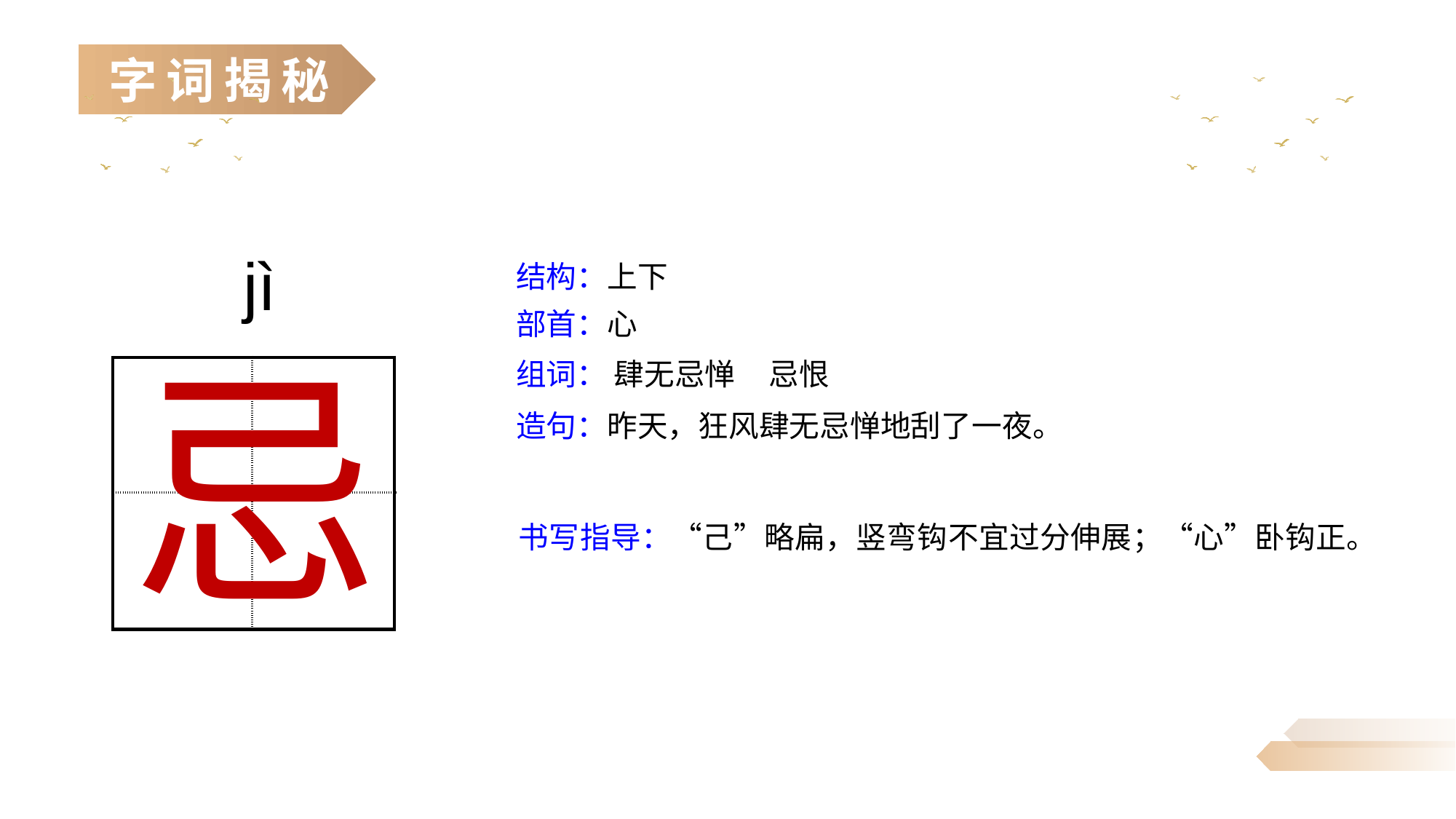

jì
结构：上下
部首：心
忌
组词： 肆无忌惮     忌恨
|  |  |
| --- | --- |
|  |  |
造句：昨天，狂风肆无忌惮地刮了一夜。

书写指导：“己”略扁，竖弯钩不宜过分伸展；“心”卧钩正。